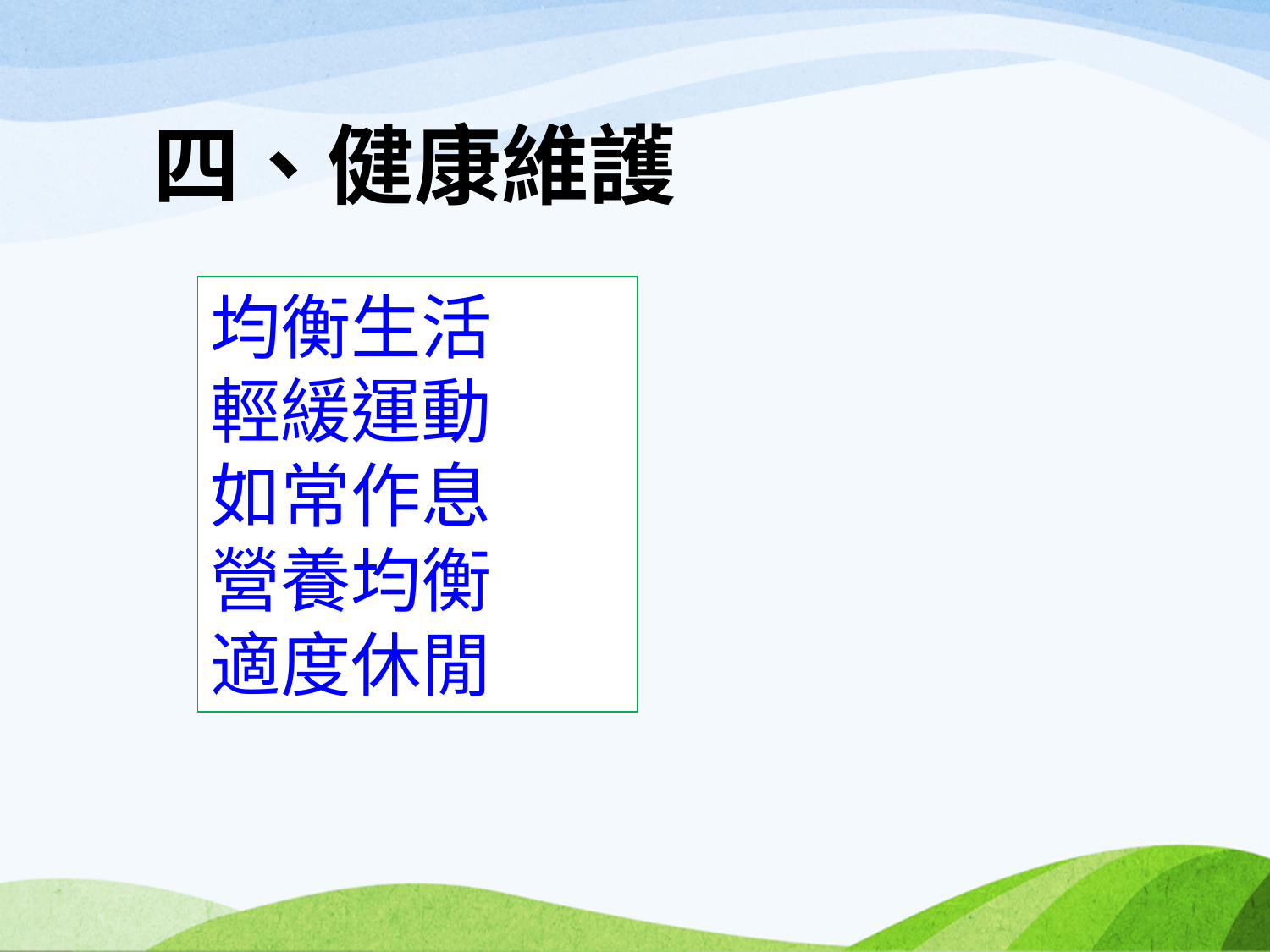

# 四、健康維護
均衡生活
輕緩運動
如常作息
營養均衡
適度休閒